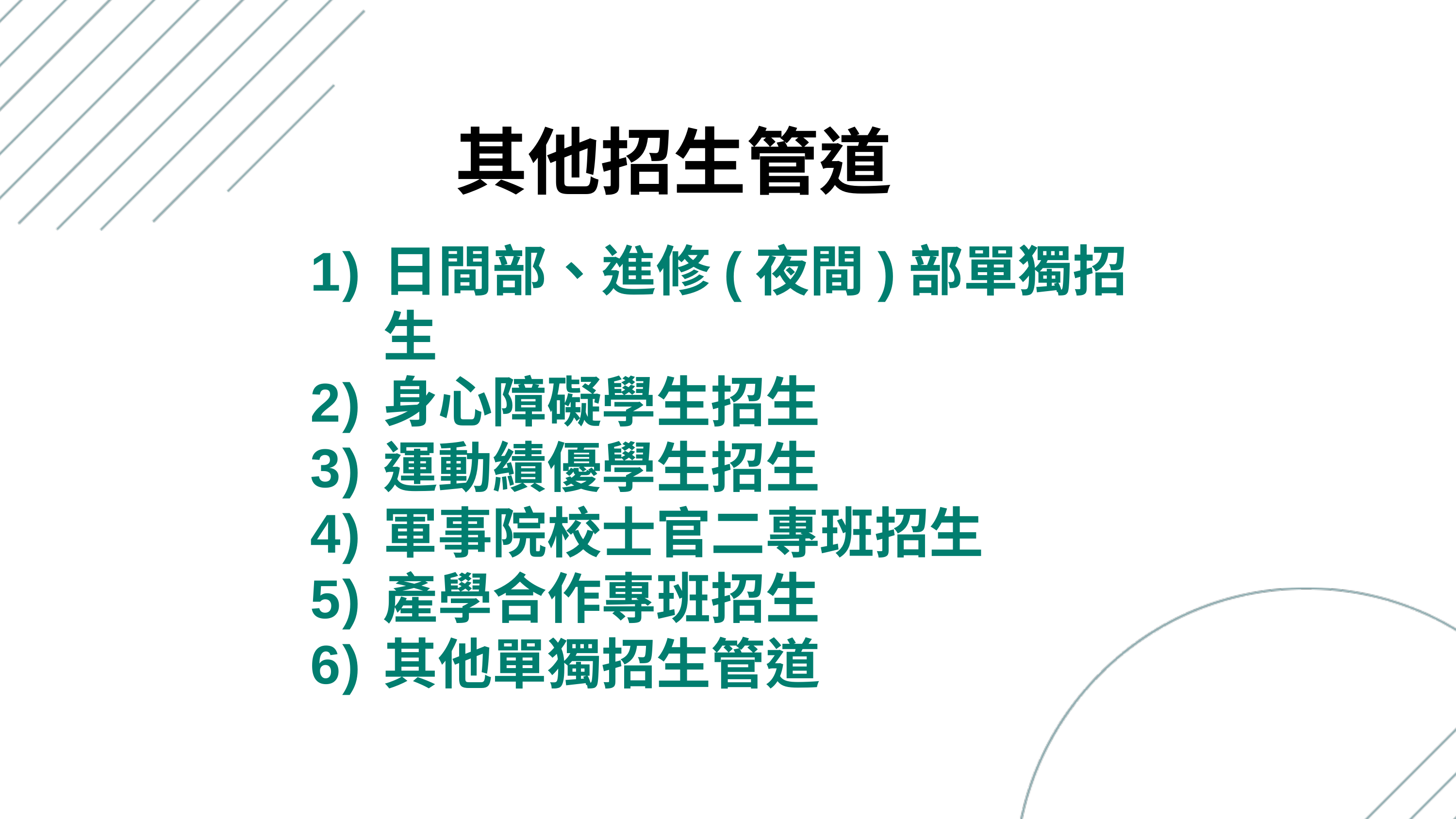

其他招生管道
日間部、進修(夜間)部單獨招生
身心障礙學生招生
運動績優學生招生
軍事院校士官二專班招生
產學合作專班招生
其他單獨招生管道